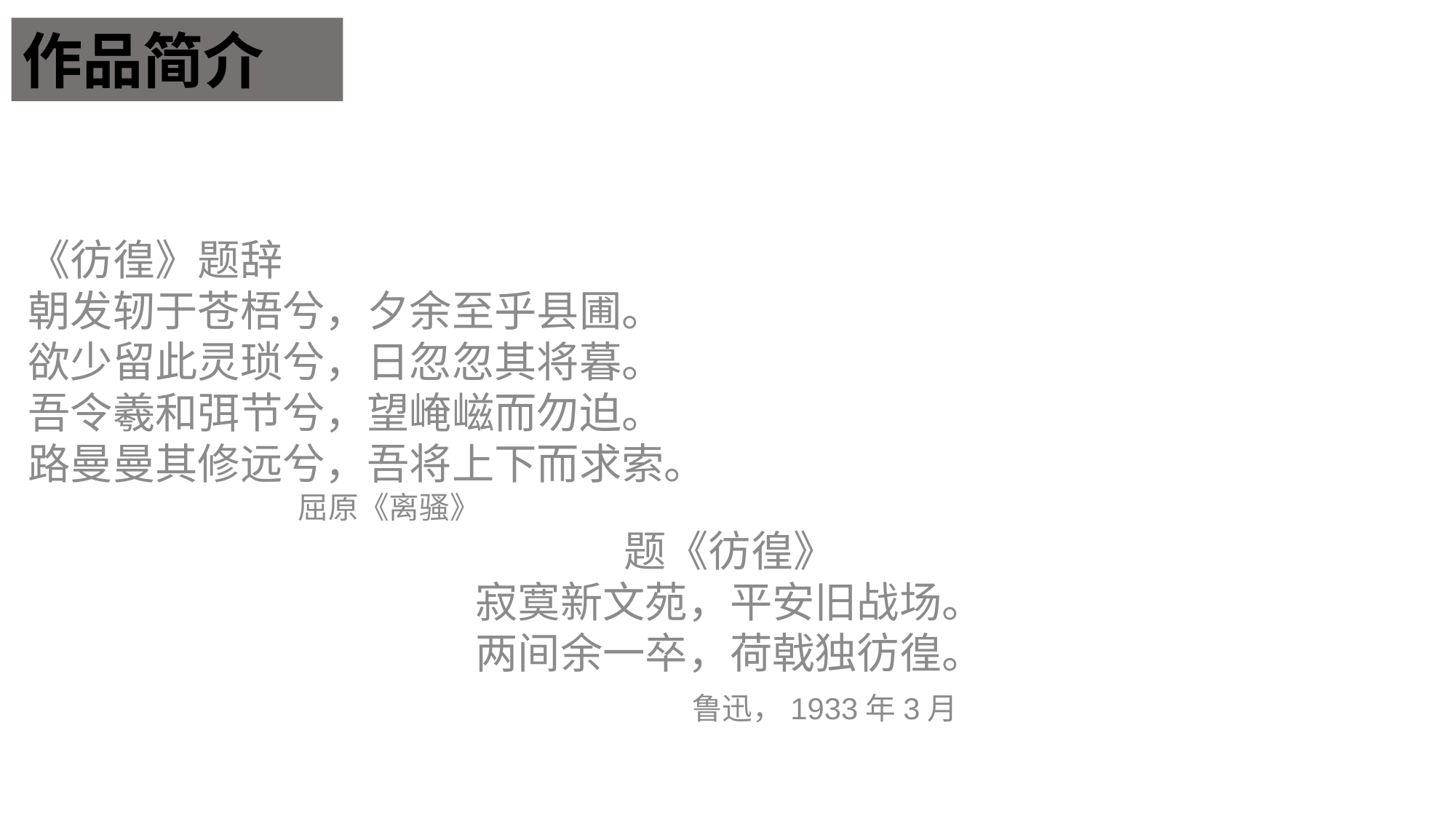

作品简介
《彷徨》题辞
朝发轫于苍梧兮，夕余至乎县圃。
欲少留此灵琐兮，日忽忽其将暮。
吾令羲和弭节兮，望崦嵫而勿迫。
路曼曼其修远兮，吾将上下而求索。
                                       屈原《离骚》
题《彷徨》
寂寞新文苑，平安旧战场。
两间余一卒，荷戟独彷徨。
                   鲁迅，1933年3月